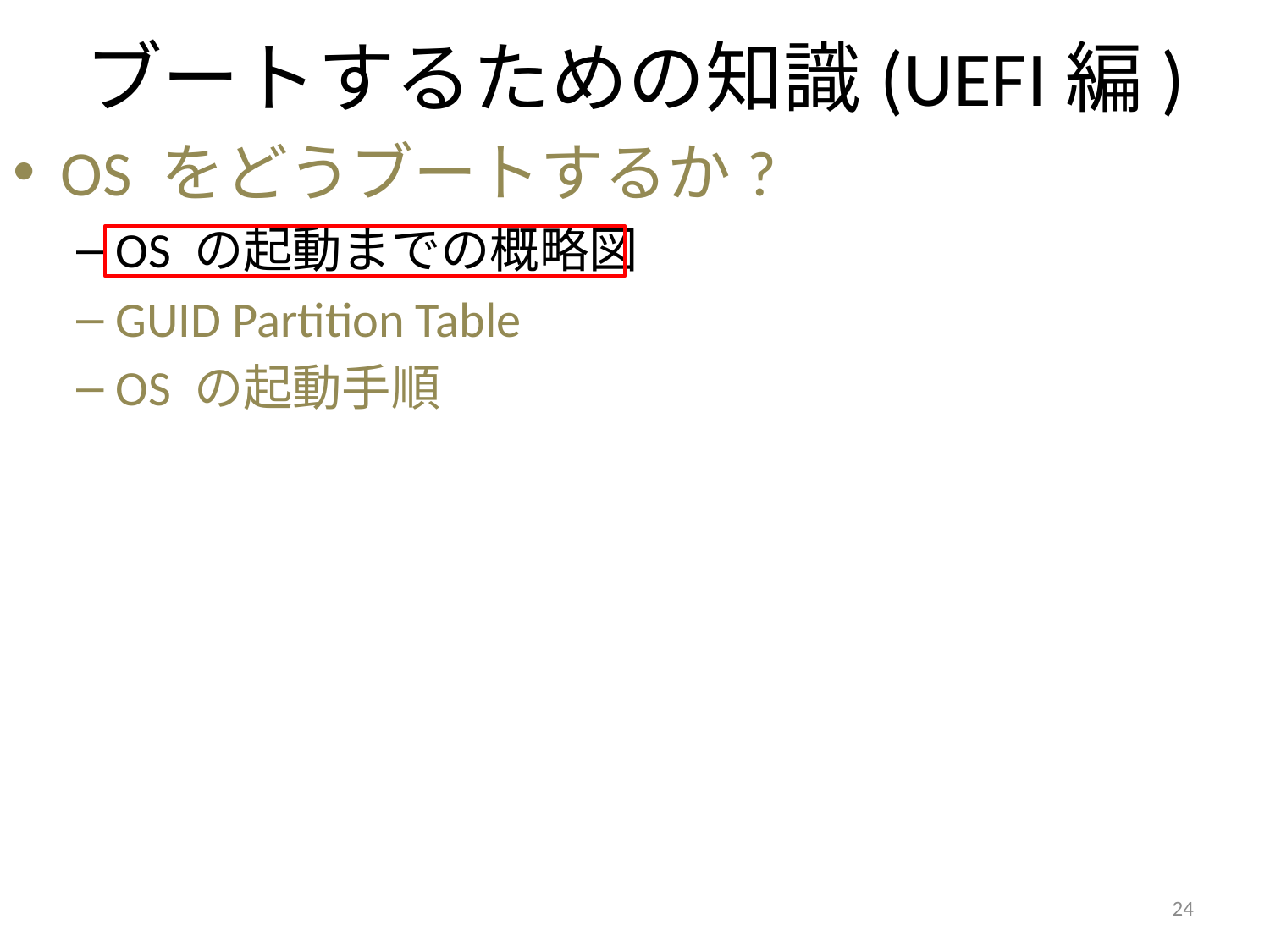

# ブートするための知識(UEFI編)
OS をどうブートするか?
OS の起動までの概略図
GUID Partition Table
OS の起動手順

24